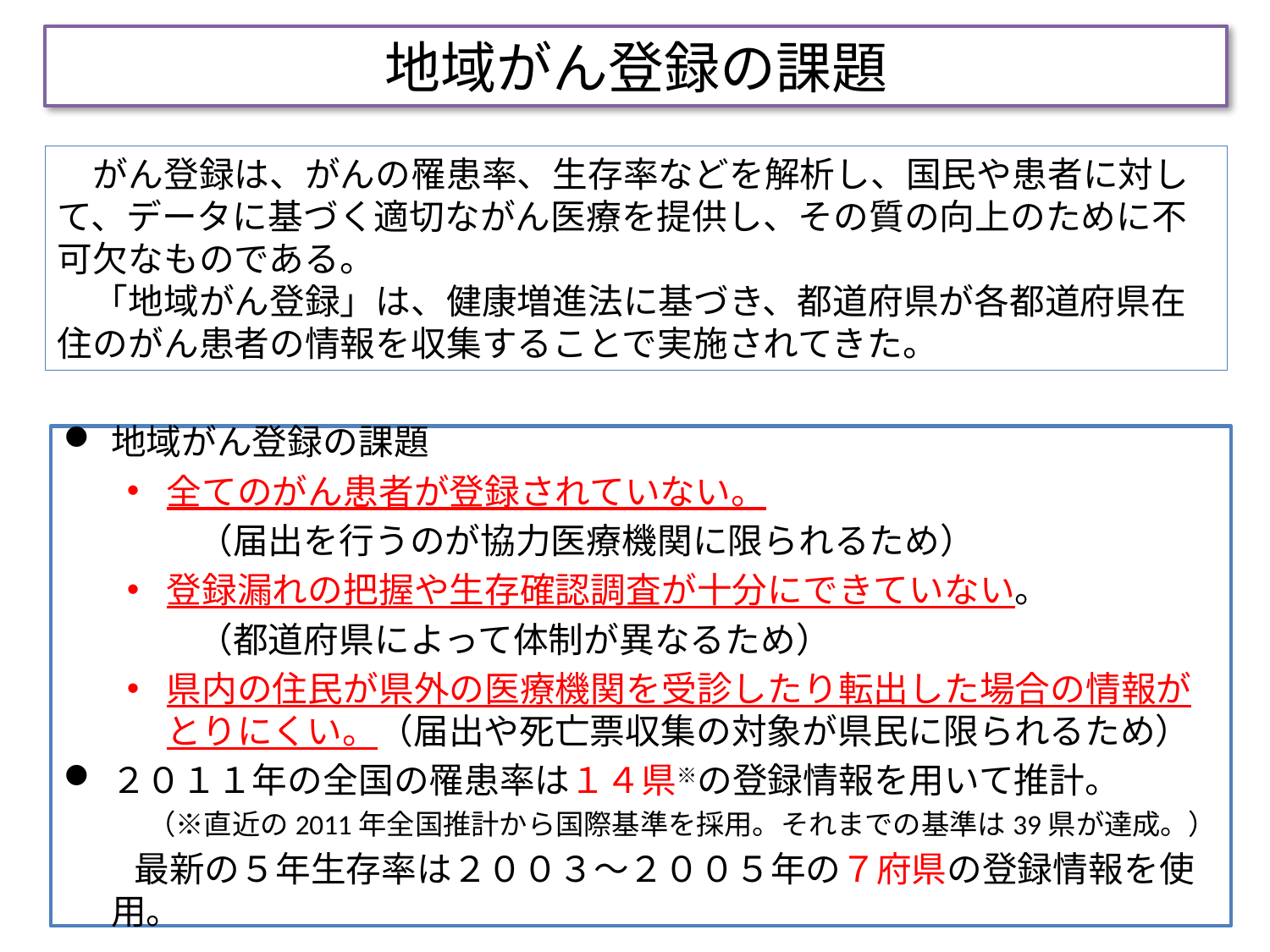

地域がん登録の課題
　がん登録は、がんの罹患率、生存率などを解析し、国民や患者に対して、データに基づく適切ながん医療を提供し、その質の向上のために不可欠なものである。
　「地域がん登録」は、健康増進法に基づき、都道府県が各都道府県在住のがん患者の情報を収集することで実施されてきた。
地域がん登録の課題
全てのがん患者が登録されていない。
　　（届出を行うのが協力医療機関に限られるため）
登録漏れの把握や生存確認調査が十分にできていない。
　　（都道府県によって体制が異なるため）
県内の住民が県外の医療機関を受診したり転出した場合の情報がとりにくい。（届出や死亡票収集の対象が県民に限られるため）
２０１１年の全国の罹患率は１４県※の登録情報を用いて推計。
　　　（※直近の2011年全国推計から国際基準を採用。それまでの基準は39県が達成。）
　　最新の５年生存率は２００３～２００５年の７府県の登録情報を使用。